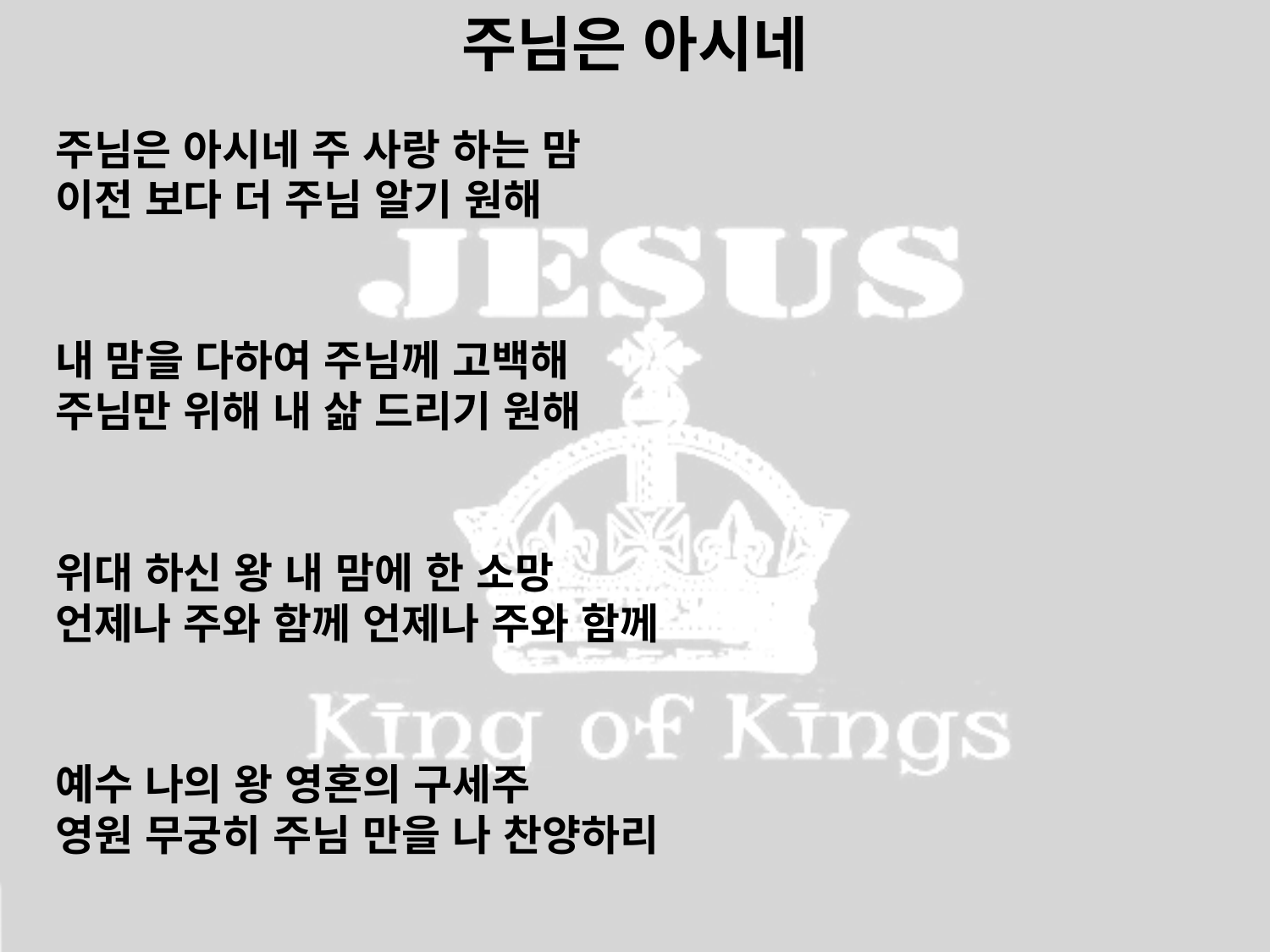

# 주님은 아시네
주님은 아시네 주 사랑 하는 맘
이전 보다 더 주님 알기 원해
내 맘을 다하여 주님께 고백해
주님만 위해 내 삶 드리기 원해
위대 하신 왕 내 맘에 한 소망
언제나 주와 함께 언제나 주와 함께
예수 나의 왕 영혼의 구세주
영원 무궁히 주님 만을 나 찬양하리